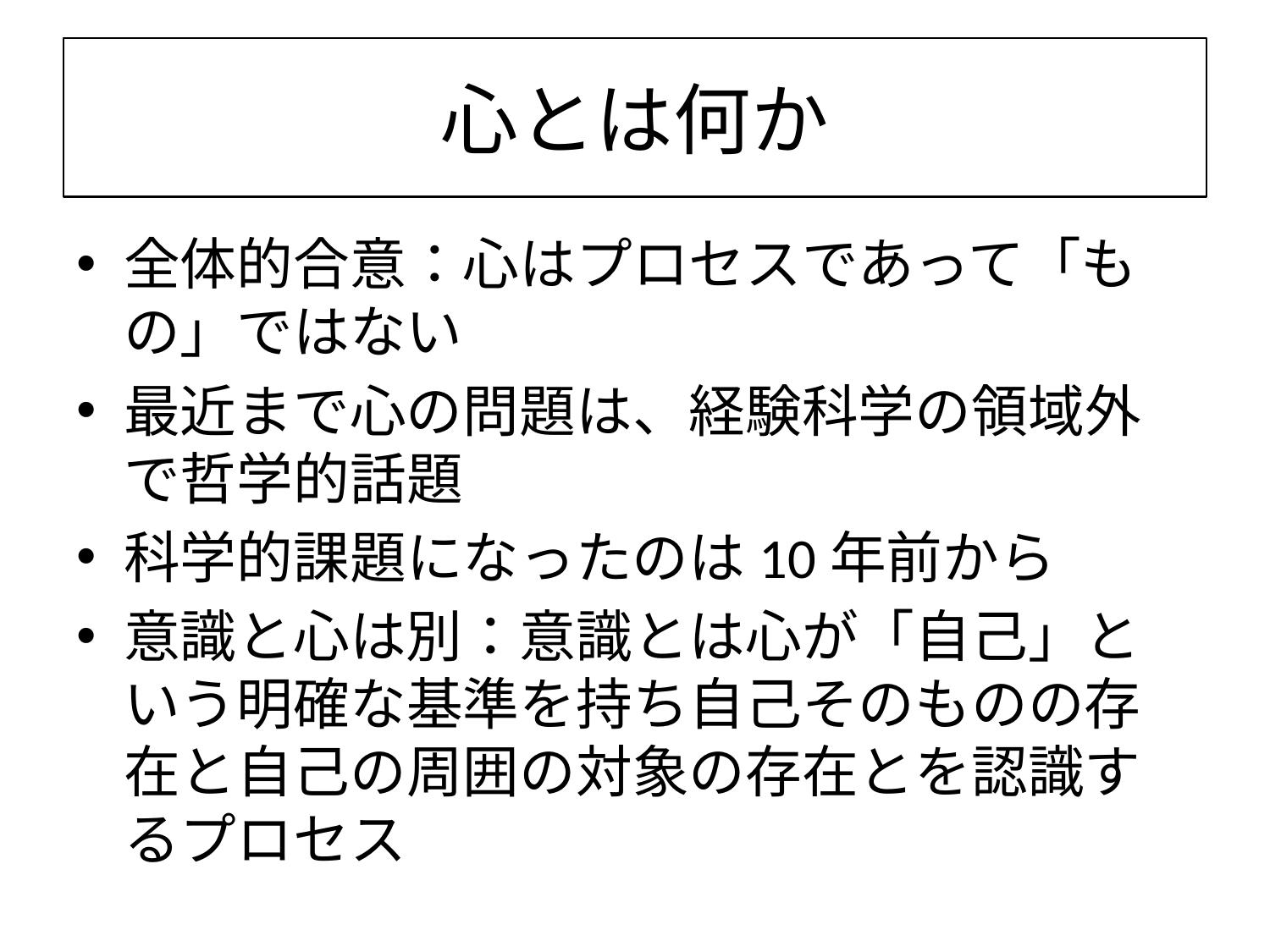

# 心とは何か
全体的合意：心はプロセスであって「もの」ではない
最近まで心の問題は、経験科学の領域外で哲学的話題
科学的課題になったのは10年前から
意識と心は別：意識とは心が「自己」という明確な基準を持ち自己そのものの存在と自己の周囲の対象の存在とを認識するプロセス